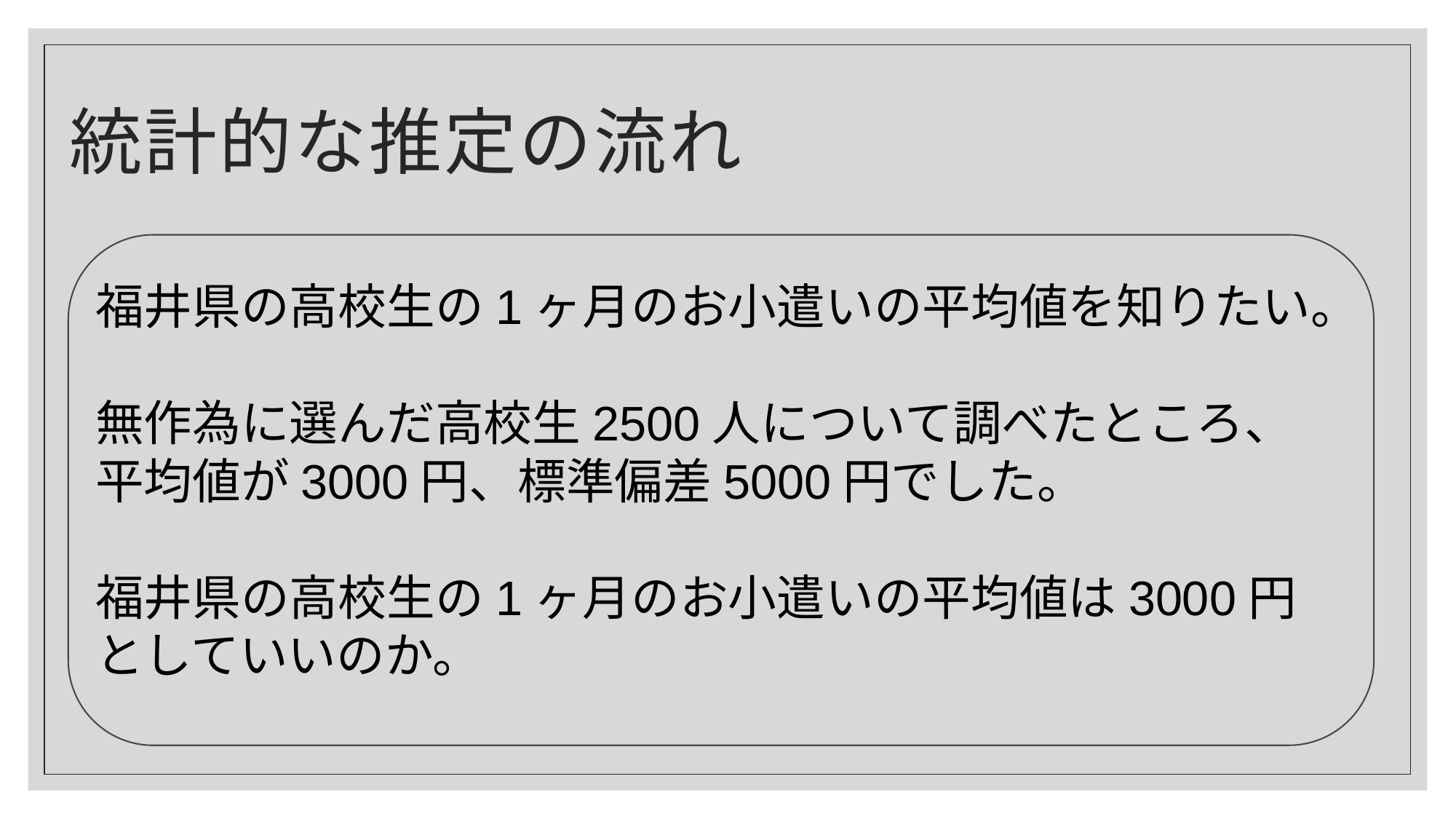

# 統計的な推定の流れ

福井県の高校生の1ヶ月のお小遣いの平均値を知りたい。

無作為に選んだ高校生2500人について調べたところ、
平均値が3000円、標準偏差5000円でした。

福井県の高校生の1ヶ月のお小遣いの平均値は3000円
としていいのか。